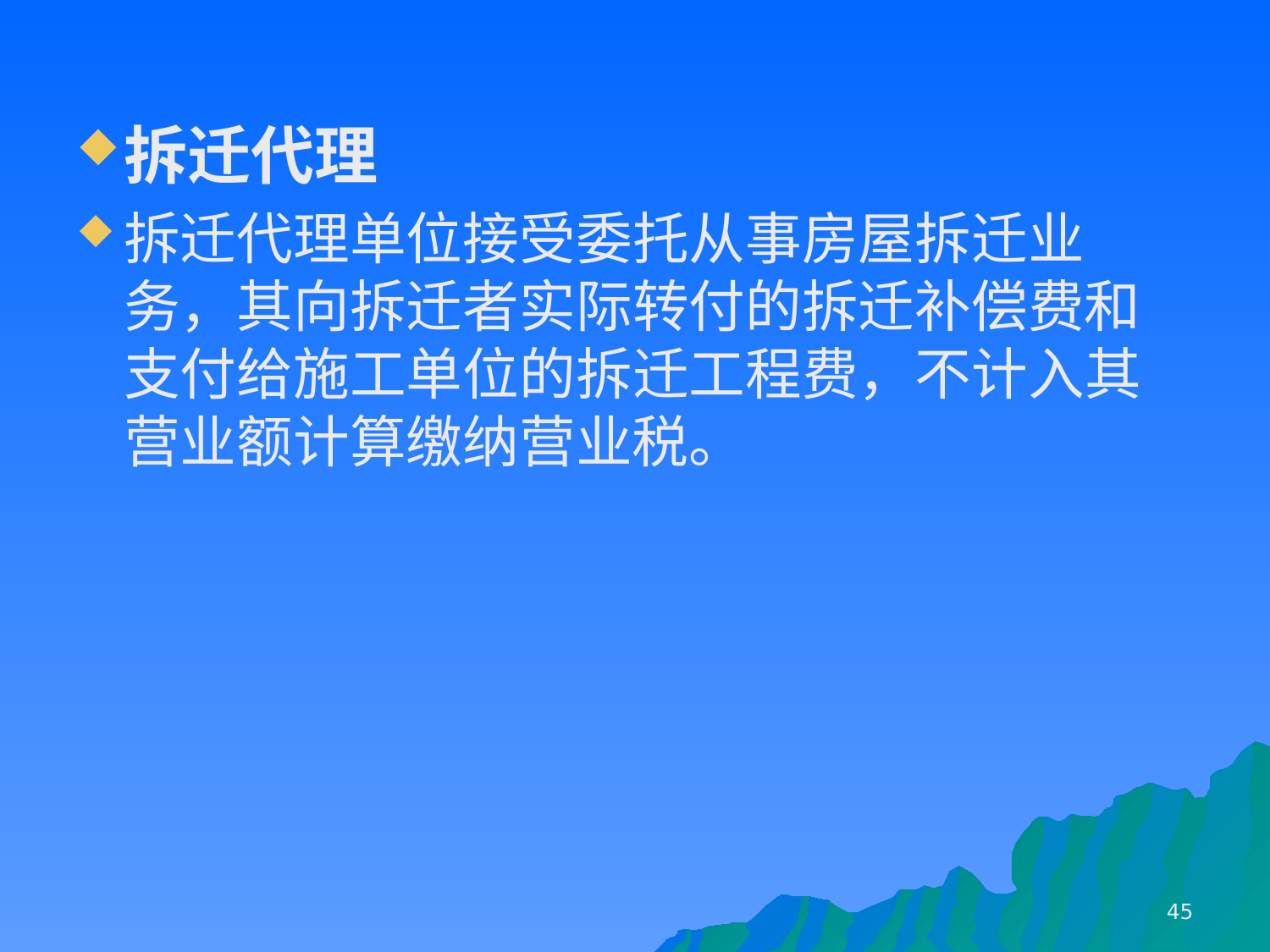

拆迁代理
拆迁代理单位接受委托从事房屋拆迁业务，其向拆迁者实际转付的拆迁补偿费和支付给施工单位的拆迁工程费，不计入其营业额计算缴纳营业税。

45